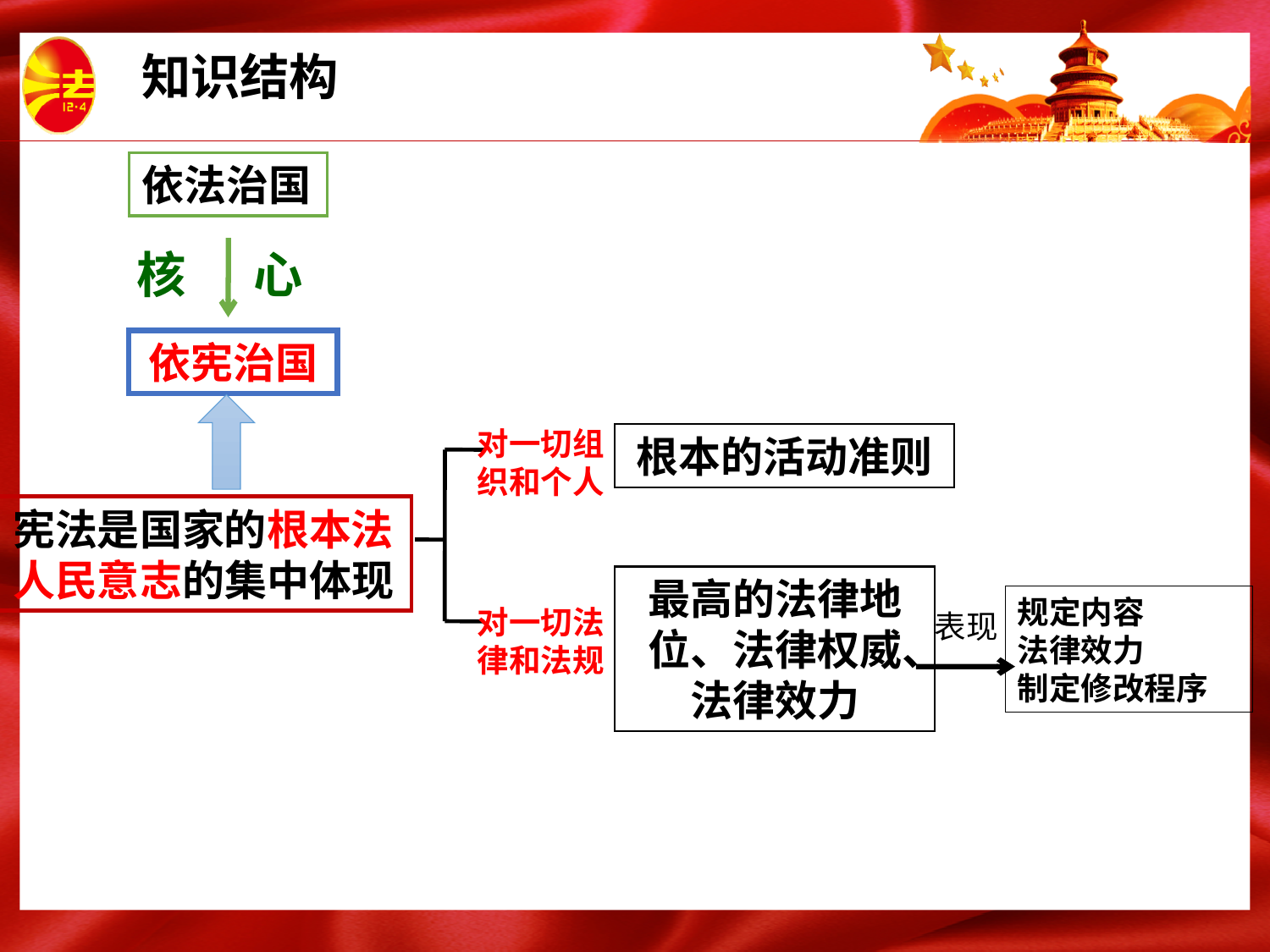

知识结构
依法治国
核      心
依宪治国

对一切组织和个人
根本的活动准则
宪法是国家的根本法
人民意志的集中体现
最高的法律地位、法律权威、法律效力
规定内容
法律效力
制定修改程序
对一切法律和法规
表现